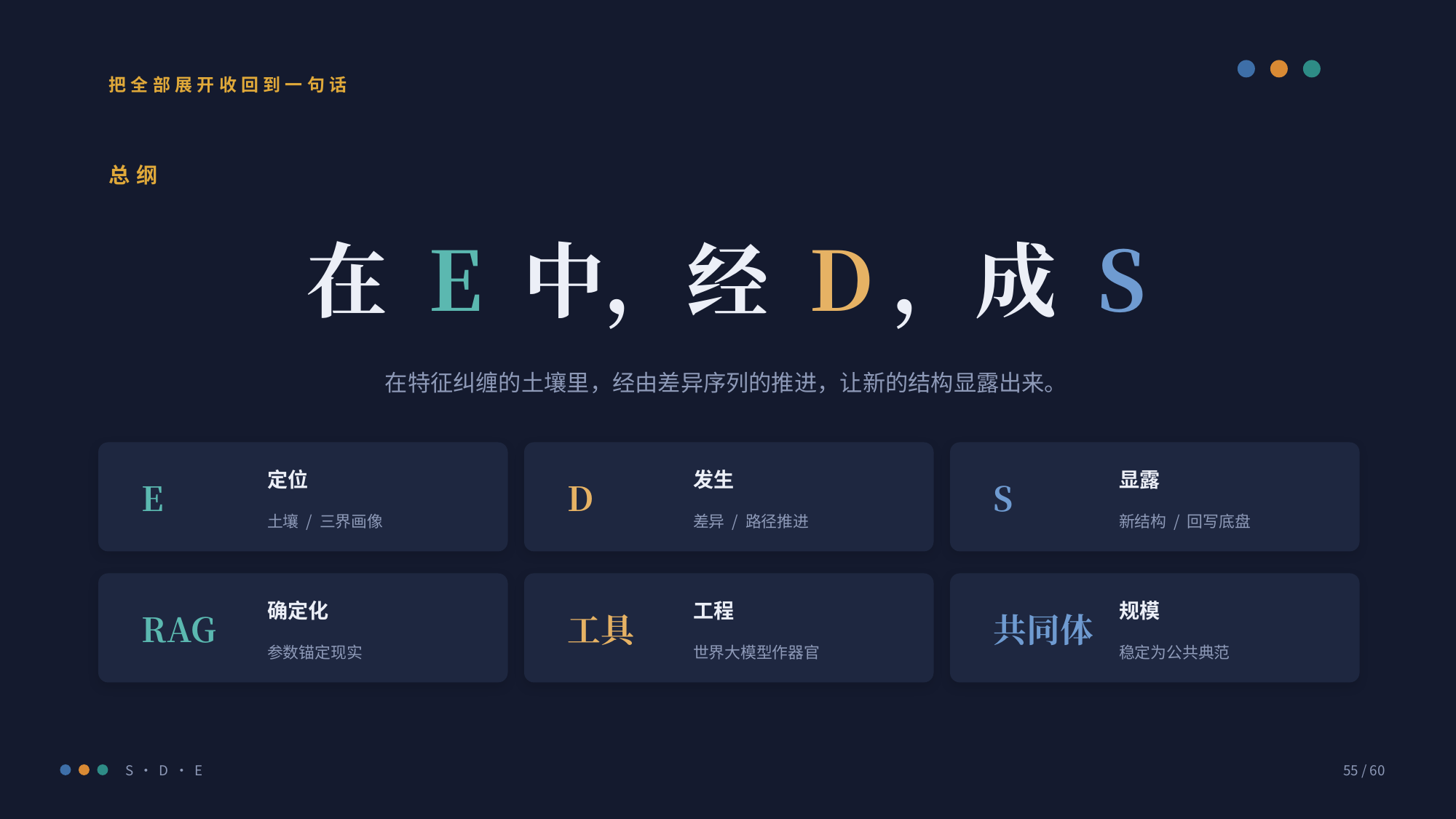

把全部展开收回到一句话
总纲
在 E 中，经 D，成 S
在特征纠缠的土壤里，经由差异序列的推进，让新的结构显露出来。

定位
发生
显露
E
D
S
土壤 / 三界画像
差异 / 路径推进
新结构 / 回写底盘

确定化
工程
规模
RAG
工具
共同体
参数锚定现实
世界大模型作器官
稳定为公共典范
S · D · E
55 / 60